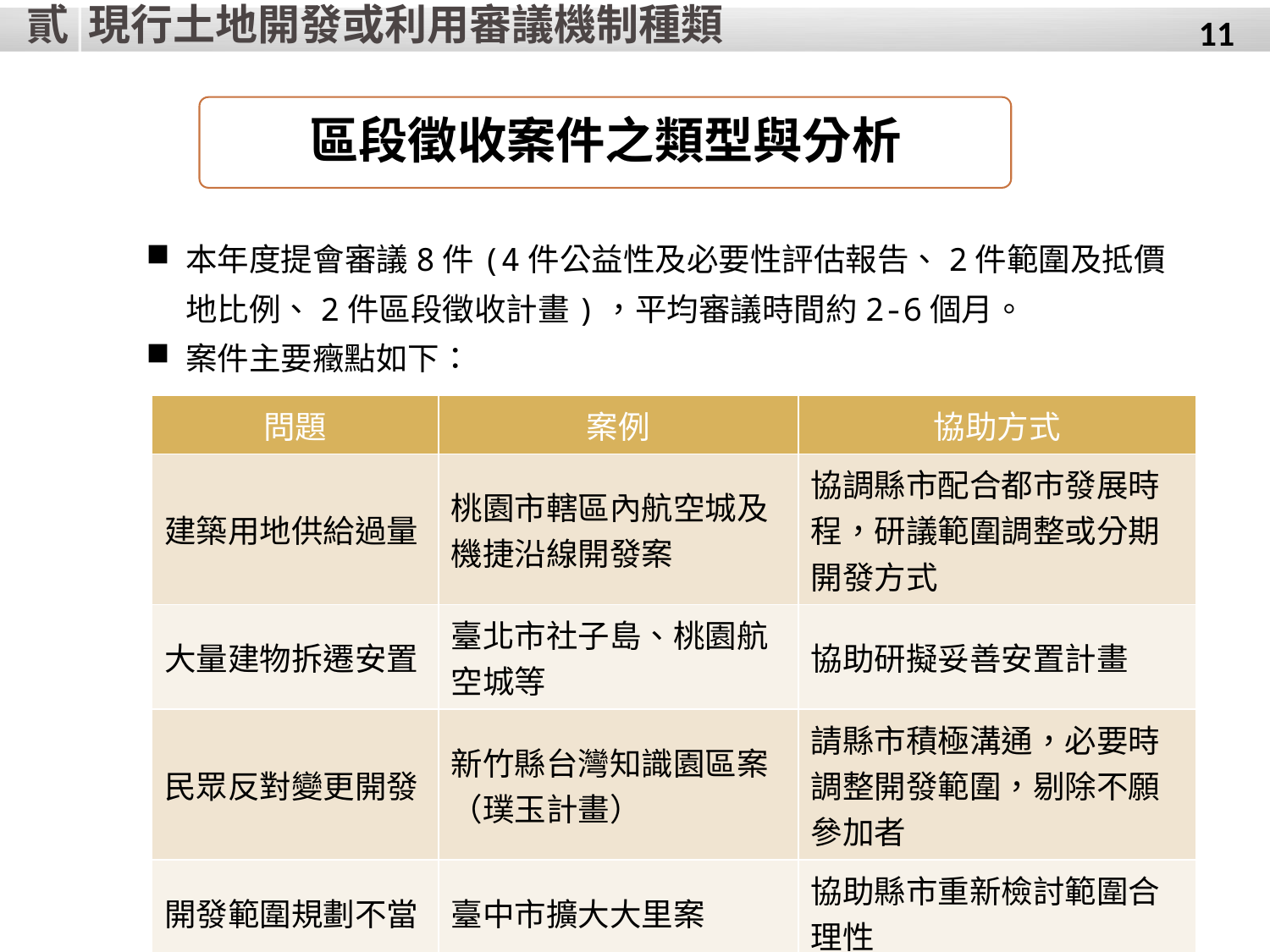

貳
現行土地開發或利用審議機制種類
11

區段徵收案件之類型與分析
本年度提會審議8件(4件公益性及必要性評估報告、2件範圍及抵價地比例、2件區段徵收計畫)，平均審議時間約2-6個月。
案件主要癥點如下：
| 問題 | 案例 | 協助方式 |
| --- | --- | --- |
| 建築用地供給過量 | 桃園市轄區內航空城及機捷沿線開發案 | 協調縣市配合都市發展時程，研議範圍調整或分期開發方式 |
| 大量建物拆遷安置 | 臺北市社子島、桃園航空城等 | 協助研擬妥善安置計畫 |
| 民眾反對變更開發 | 新竹縣台灣知識園區案（璞玉計畫） | 請縣市積極溝通，必要時調整開發範圍，剔除不願參加者 |
| 開發範圍規劃不當 | 臺中市擴大大里案 | 協助縣市重新檢討範圍合理性 |